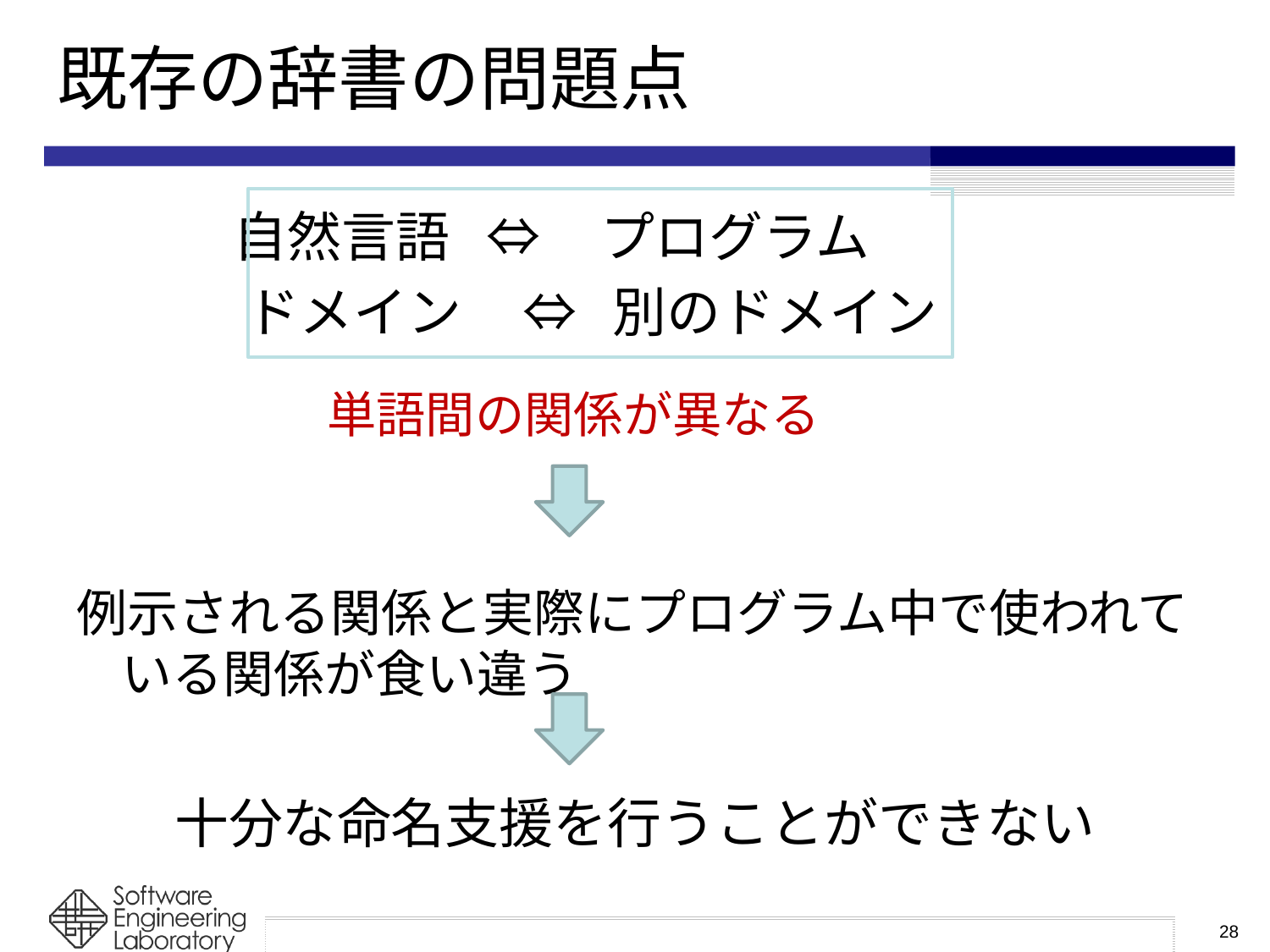

# 既存の辞書の問題点

            自然言語   ⇔     プログラム
             ドメイン     ⇔   別のドメイン

例示される関係と実際にプログラム中で使われている関係が食い違う

十分な命名支援を行うことができない
単語間の関係が異なる

28